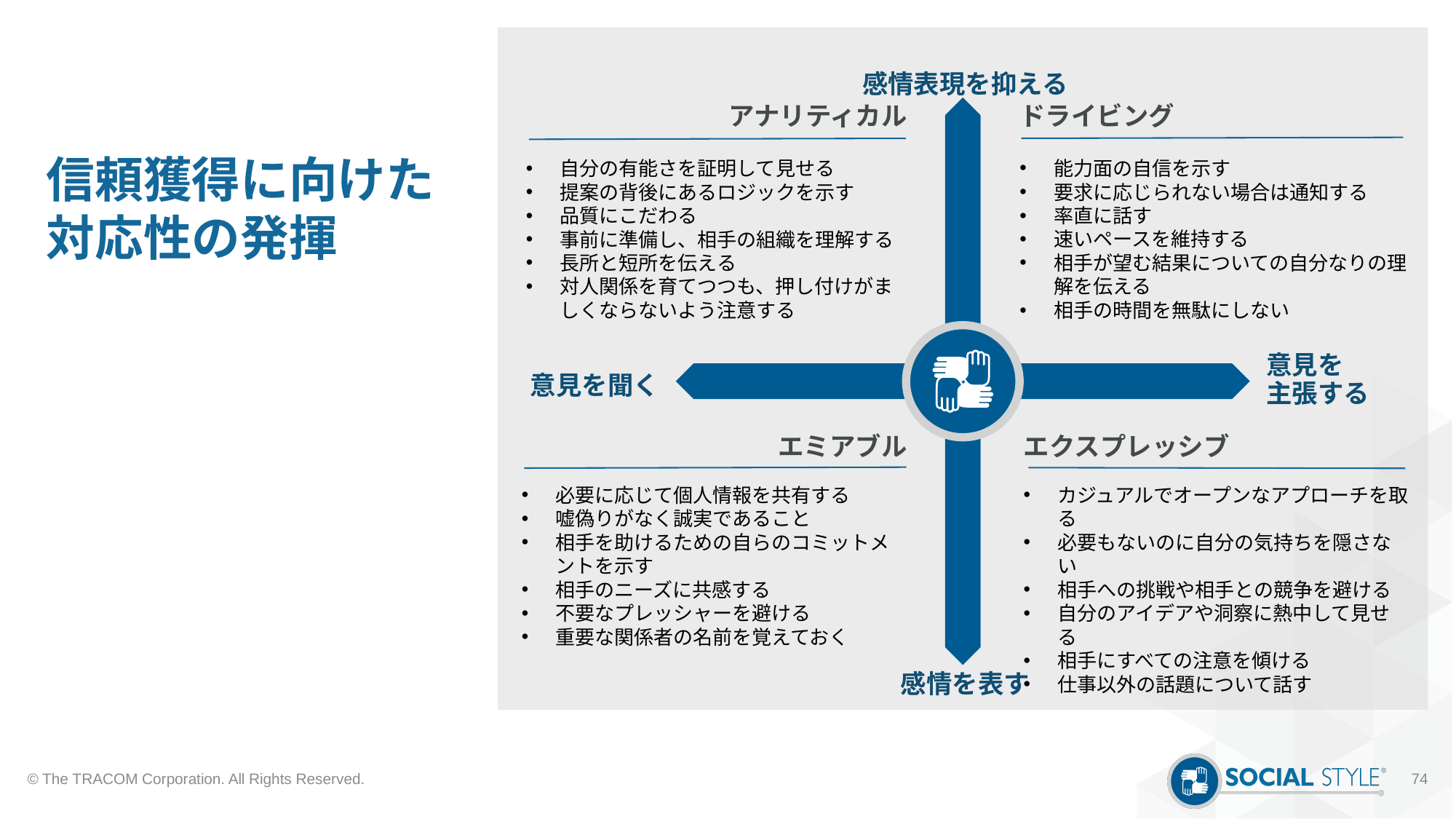

# 信頼獲得に向けた対応性の発揮

感情表現を抑える

ドライビング
能力面の自信を示す
要求に応じられない場合は通知する
率直に話す
速いペースを維持する
相手が望む結果についての自分なりの理解を伝える
相手の時間を無駄にしない

アナリティカル
自分の有能さを証明して見せる
提案の背後にあるロジックを示す
品質にこだわる
事前に準備し、相手の組織を理解する
長所と短所を伝える
対人関係を育てつつも、押し付けがましくならないよう注意する

意見を
主張する
意見を聞く
エミアブル

必要に応じて個人情報を共有する
嘘偽りがなく誠実であること
相手を助けるための自らのコミットメントを示す
相手のニーズに共感する
不要なプレッシャーを避ける
重要な関係者の名前を覚えておく
エクスプレッシブ

カジュアルでオープンなアプローチを取る
必要もないのに自分の気持ちを隠さない
相手への挑戦や相手との競争を避ける
自分のアイデアや洞察に熱中して見せる
相手にすべての注意を傾ける
仕事以外の話題について話す
感情を表す
© The TRACOM Corporation. All Rights Reserved.
74